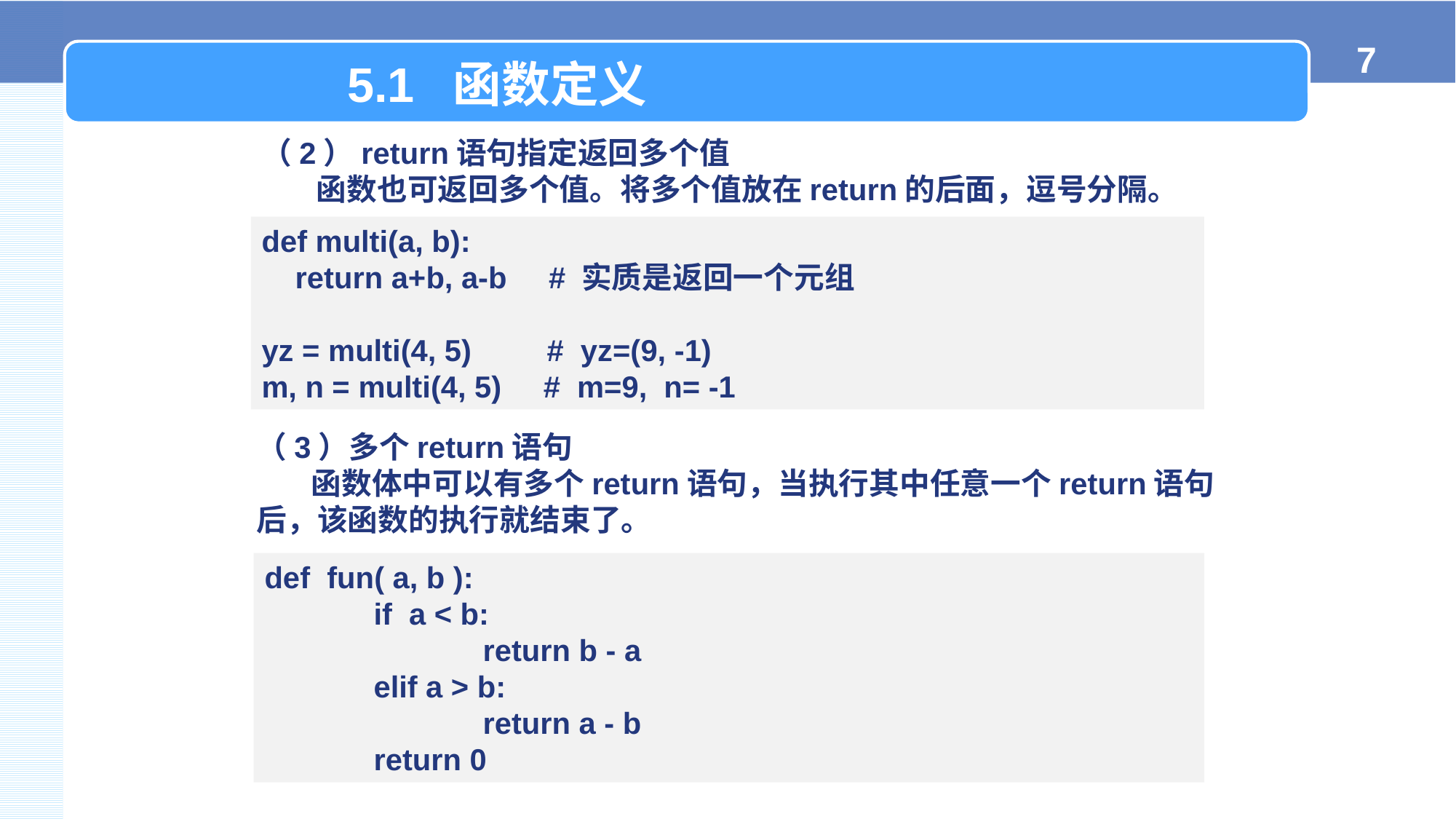

5.1  函数定义
（2）return语句指定返回多个值
函数也可返回多个值。将多个值放在return的后面，逗号分隔。
def multi(a, b):
    return a+b, a-b     # 实质是返回一个元组

yz = multi(4, 5)         #  yz=(9, -1)
m, n = multi(4, 5)     #  m=9,  n= -1
（3）多个return语句
函数体中可以有多个return语句，当执行其中任意一个return语句后，该函数的执行就结束了。
def  fun( a, b ):
	if  a < b:
		return b - a
	elif a > b:
		return a - b
	return 0